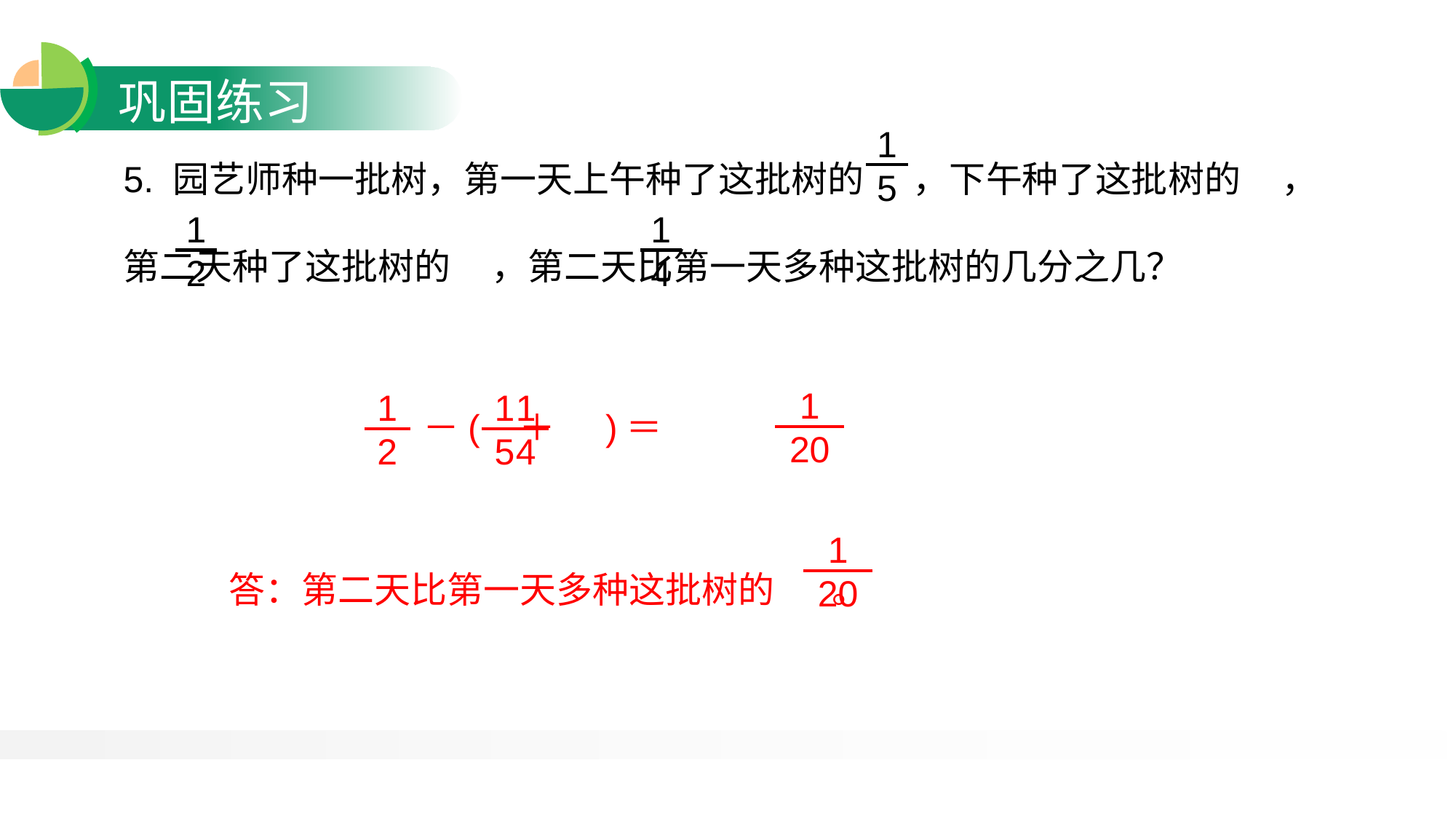

5. 园艺师种一批树，第一天上午种了这批树的      ，下午种了这批树的     ，第二天种了这批树的     ，第二天比第一天多种这批树的几分之几？
1
5
1
2
1
4
1
20
1
2
1
5
1
4
－(   ＋     )＝
1
20
答：第二天比第一天多种这批树的       。